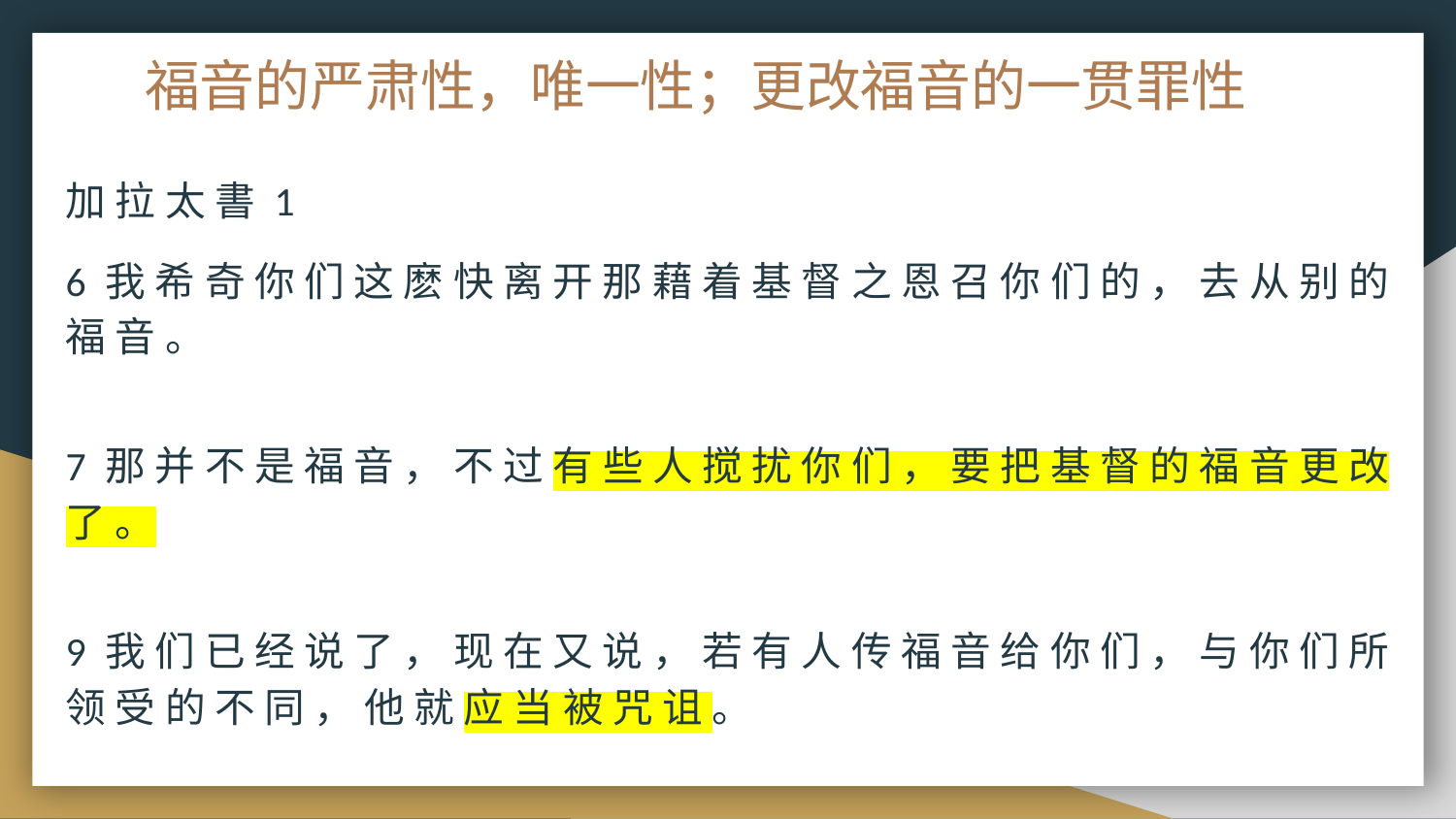

# 福音的严肃性，唯一性；更改福音的一贯罪性
加 拉 太 書 1
6 我 希 奇 你 们 这 麽 快 离 开 那 藉 着 基 督 之 恩 召 你 们 的 ， 去 从 别 的 福 音 。

7 那 并 不 是 福 音 ， 不 过 有 些 人 搅 扰 你 们 ， 要 把 基 督 的 福 音 更 改 了 。

9 我 们 已 经 说 了 ， 现 在 又 说 ， 若 有 人 传 福 音 给 你 们 ， 与 你 们 所 领 受 的 不 同 ， 他 就 应 当 被 咒 诅 。